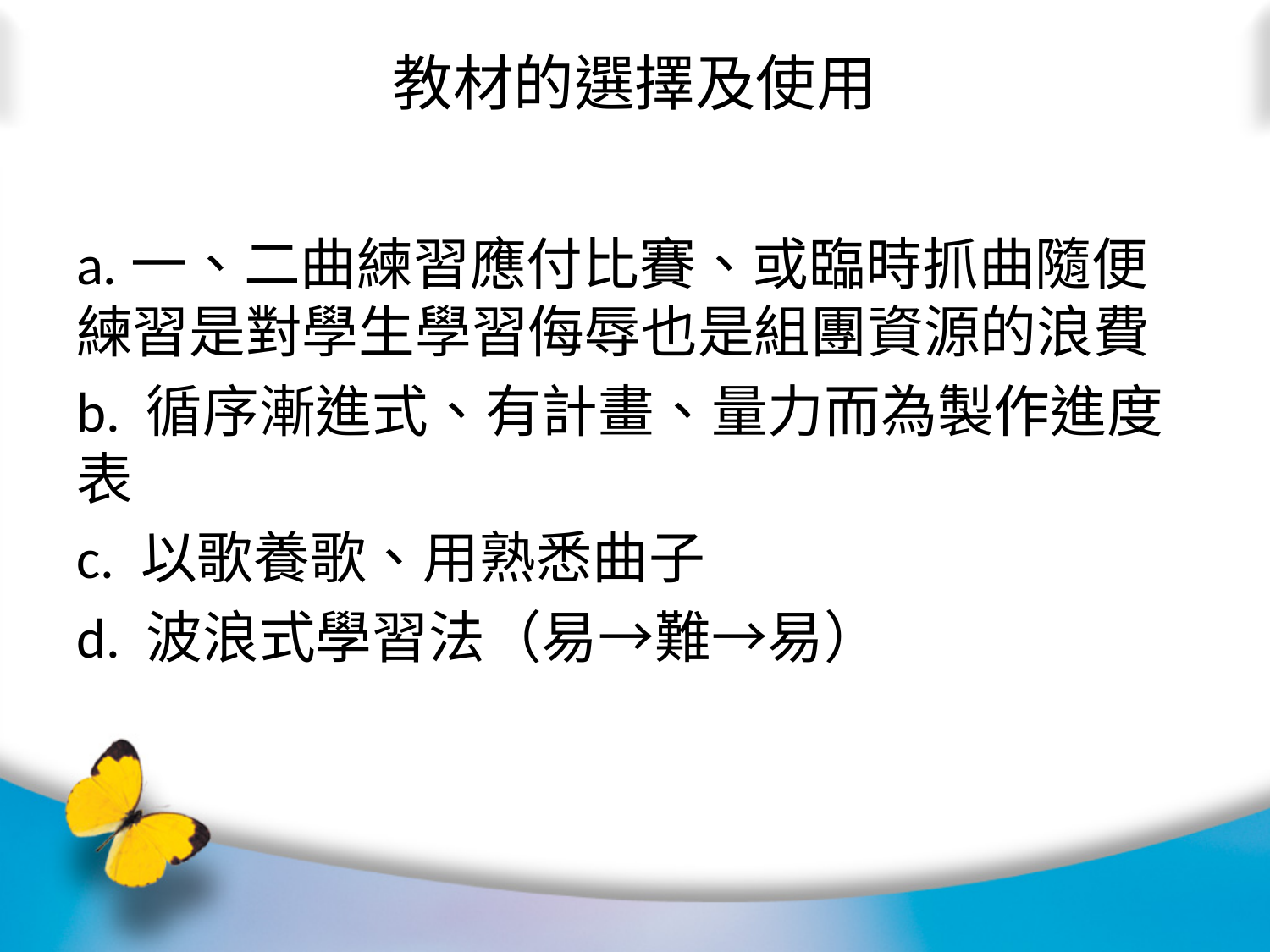

# 教材的選擇及使用
a.一、二曲練習應付比賽、或臨時抓曲隨便練習是對學生學習侮辱也是組團資源的浪費
b. 循序漸進式、有計畫、量力而為製作進度表
c. 以歌養歌、用熟悉曲子
d. 波浪式學習法（易→難→易）